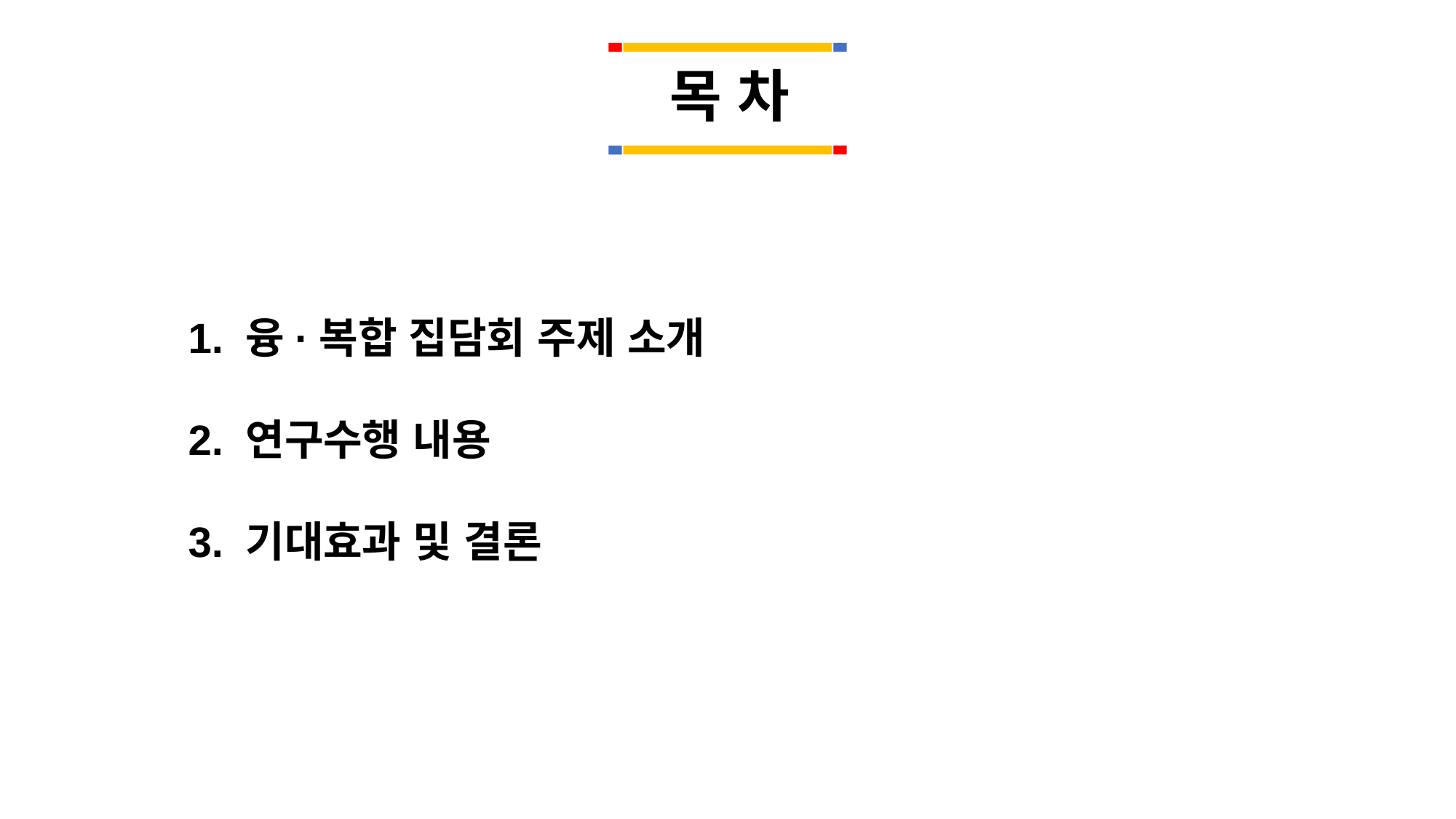

목 차
1. 융·복합 집담회 주제 소개

2. 연구수행 내용

3. 기대효과 및 결론